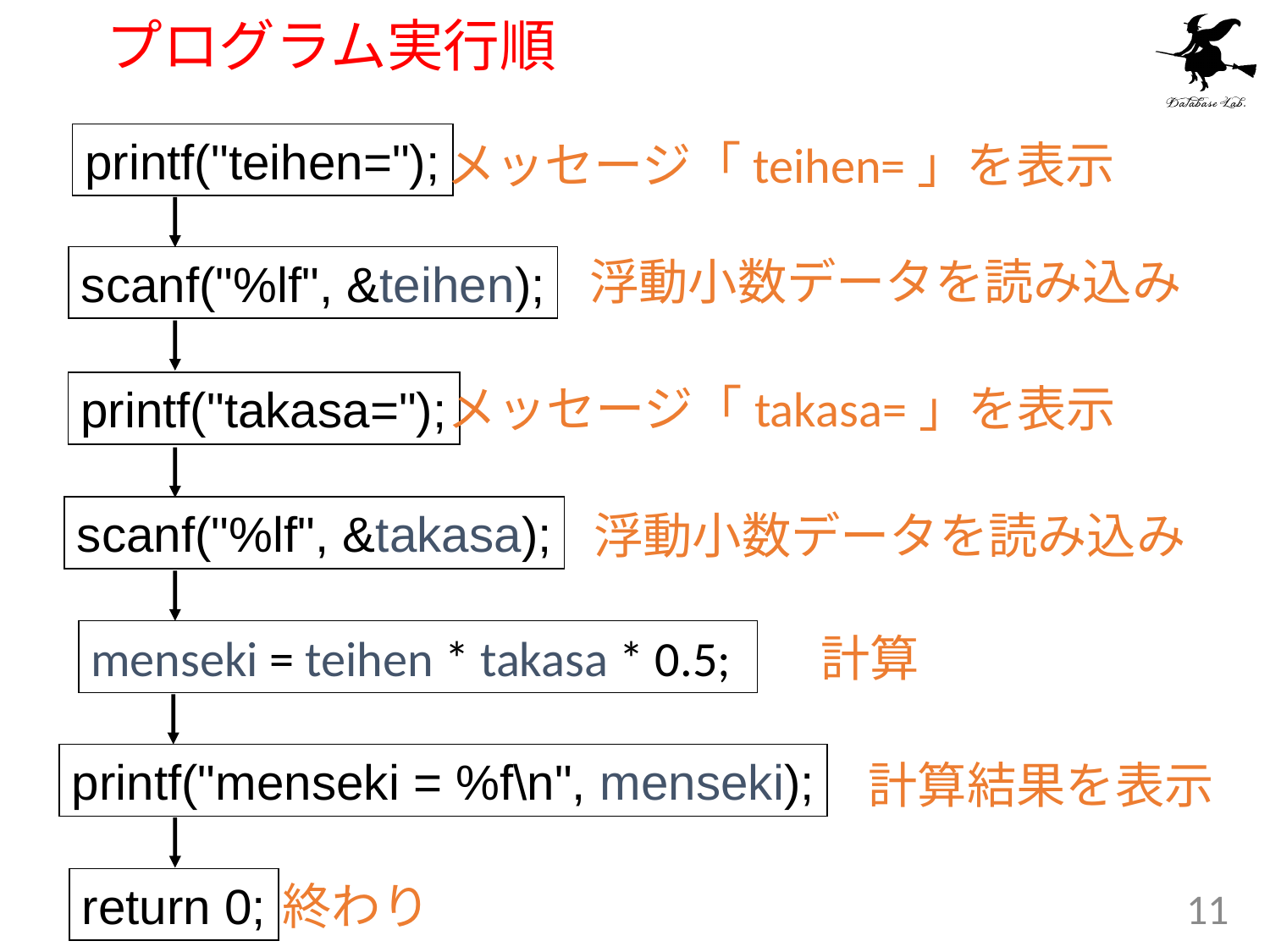

# プログラム実行順
printf("teihen=");
メッセージ「teihen=」を表示

scanf("%lf", &teihen);
浮動小数データを読み込み

printf("takasa=");
メッセージ「takasa=」を表示

scanf("%lf", &takasa);
浮動小数データを読み込み

menseki = teihen * takasa * 0.5;
計算

printf("menseki = %f\n", menseki);
計算結果を表示

return 0;
終わり
11